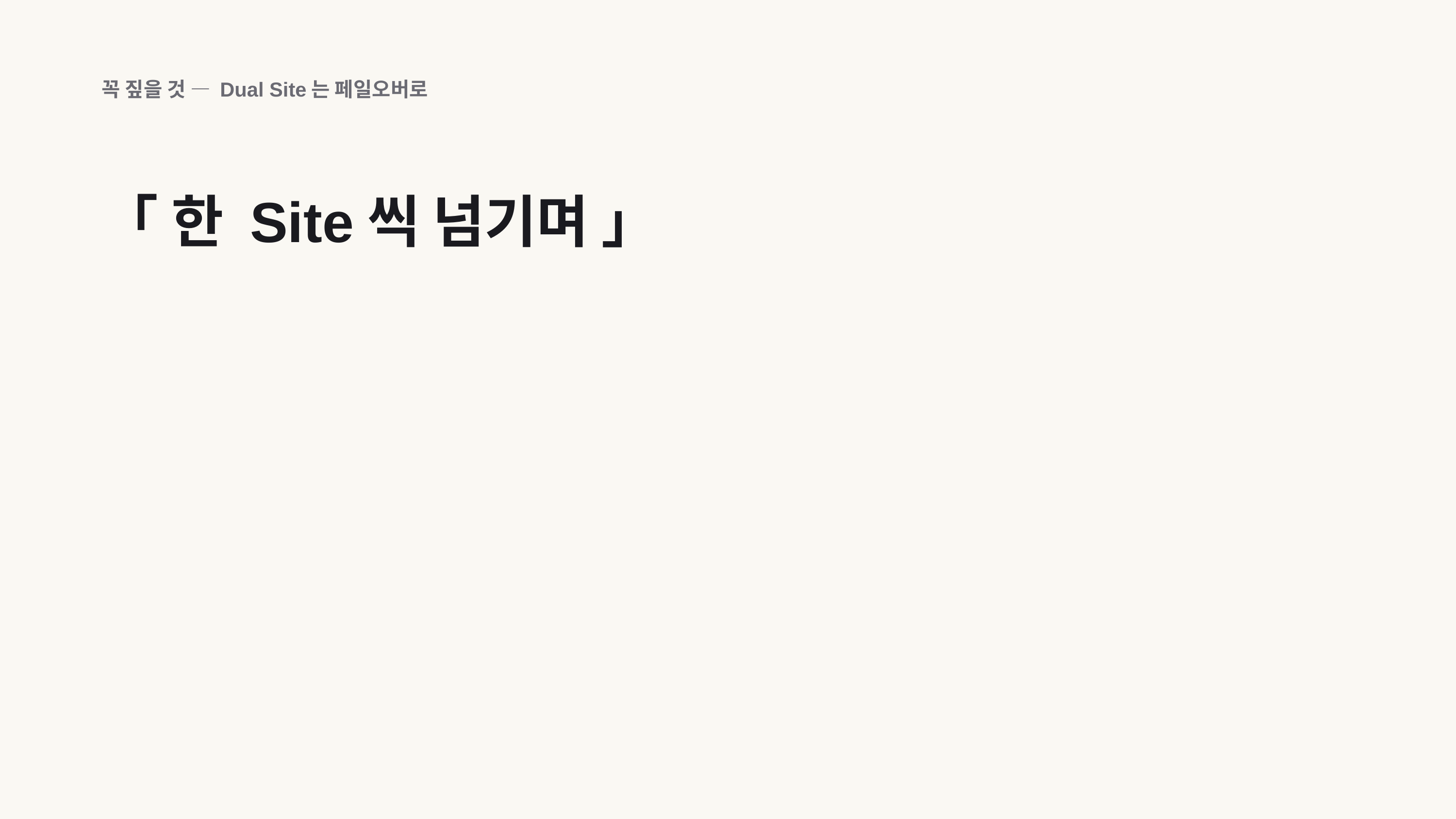

꼭 짚을 것 — Dual Site는 페일오버로
「 한 Site씩 넘기며 」